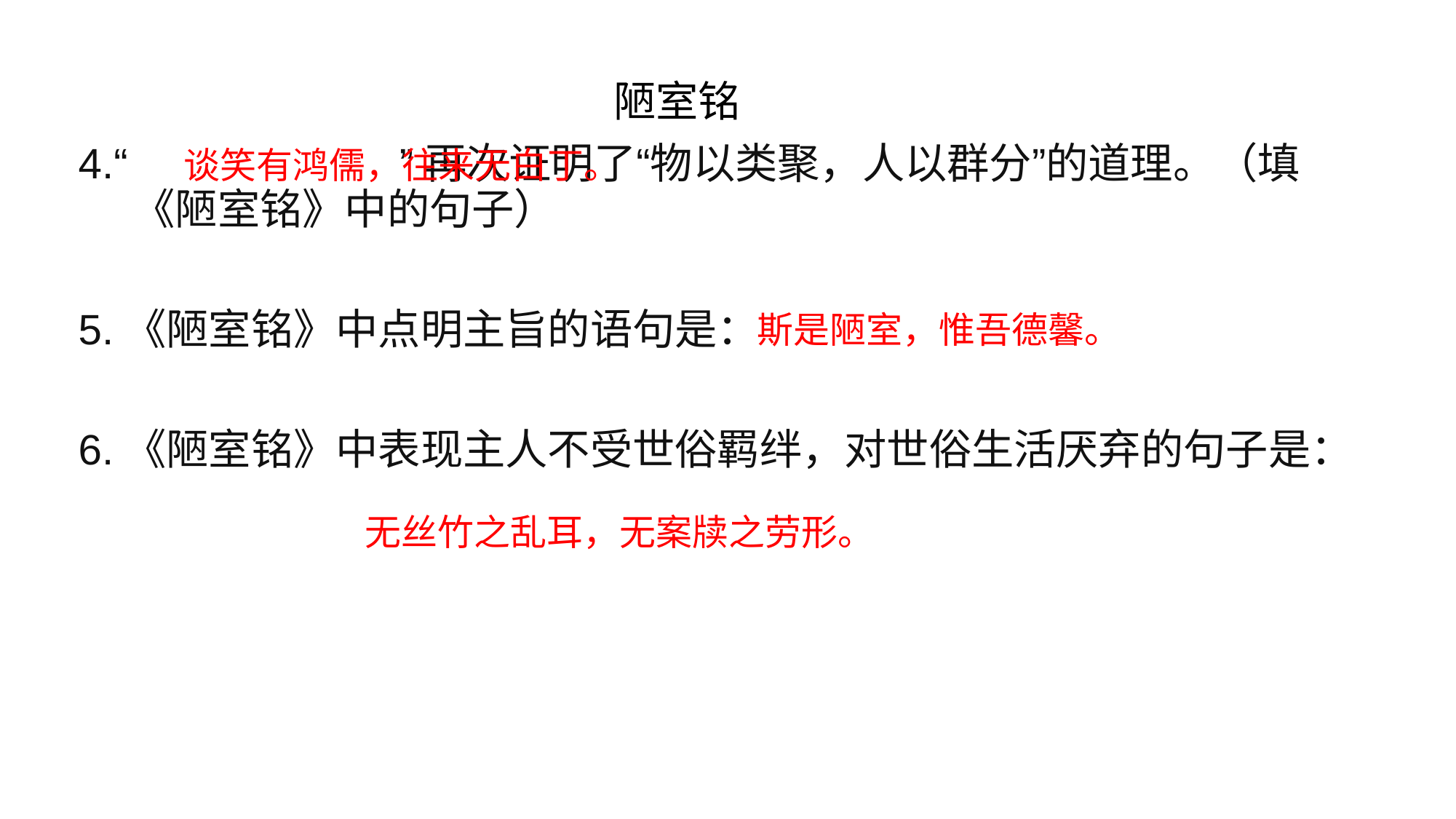

# 陋室铭
4.“                       ”再次证明了“物以类聚，人以群分”的道理。（填《陋室铭》中的句子）

5.《陋室铭》中点明主旨的语句是：

6.《陋室铭》中表现主人不受世俗羁绊，对世俗生活厌弃的句子是：
谈笑有鸿儒，往来无白丁。
斯是陋室，惟吾德馨。
无丝竹之乱耳，无案牍之劳形。